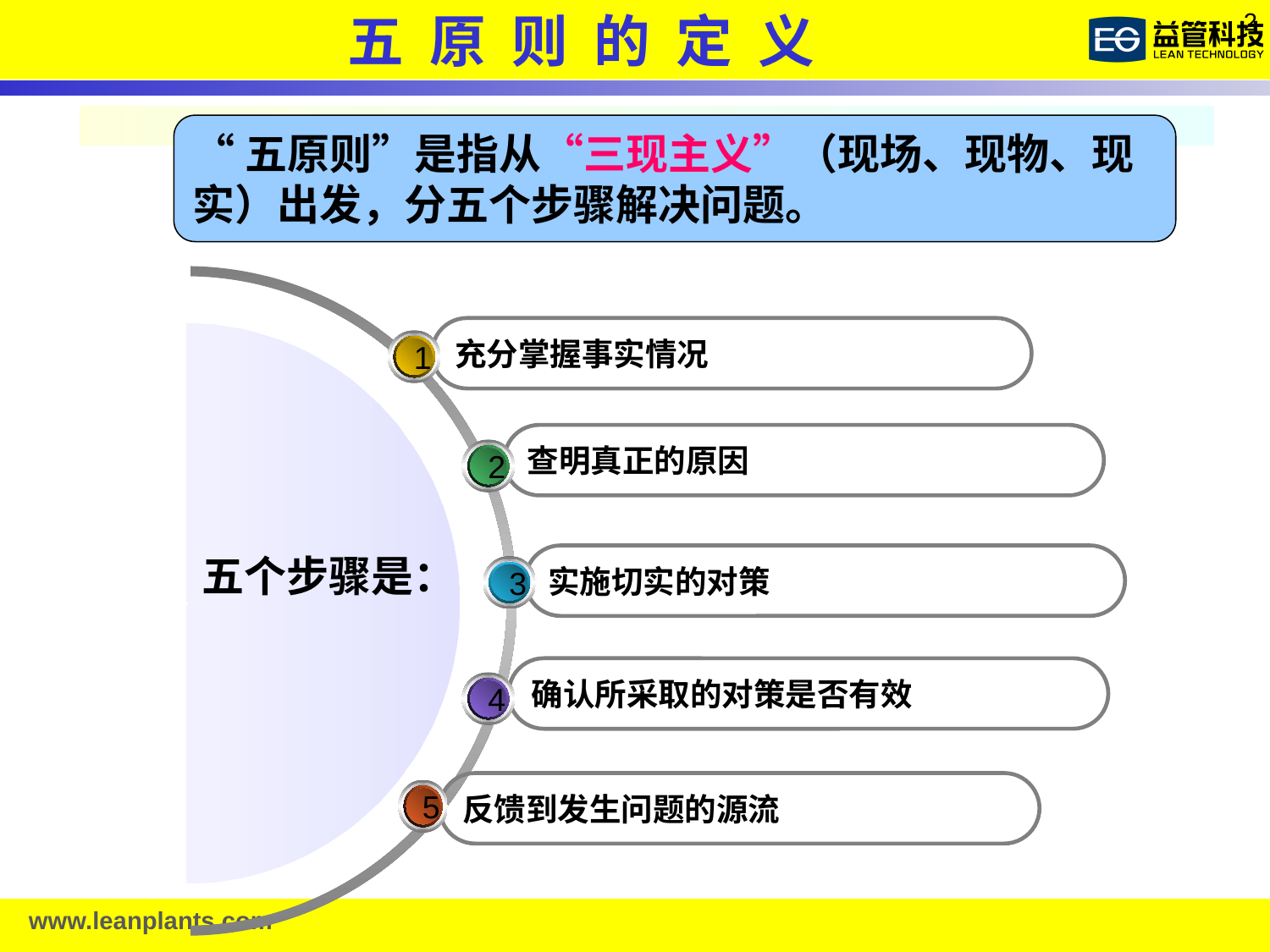

五  原  则  的  定  义
2

“五原则”是指从“三现主义”（现场、现物、现实）出发，分五个步骤解决问题。

充分掌握事实情况

1
查明真正的原因

2
五个步骤是：
实施切实的对策

3
确认所采取的对策是否有效

4
反馈到发生问题的源流

5